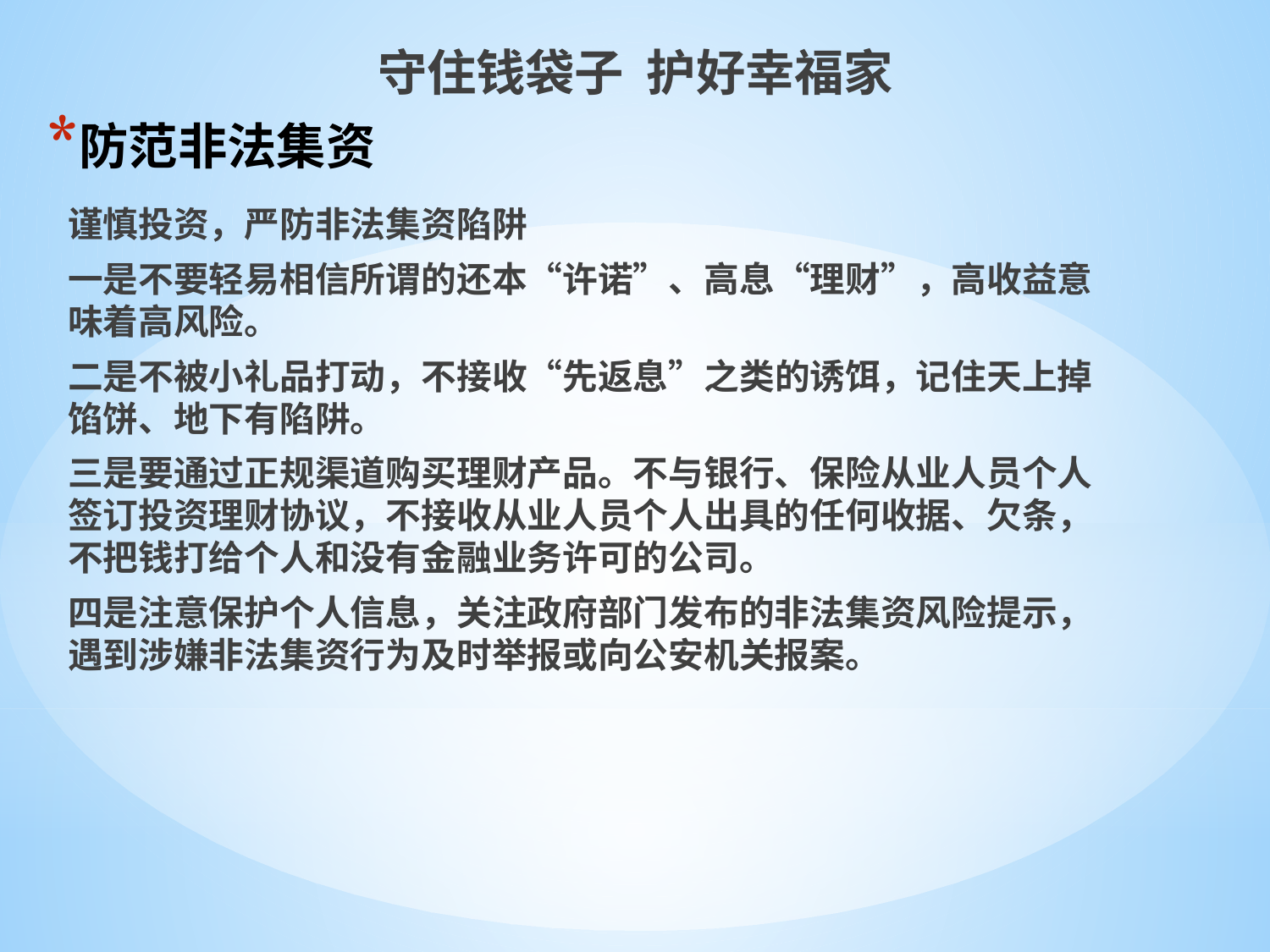

守住钱袋子  护好幸福家
# 防范非法集资
谨慎投资，严防非法集资陷阱
一是不要轻易相信所谓的还本“许诺”、高息“理财”，高收益意味着高风险。
二是不被小礼品打动，不接收“先返息”之类的诱饵，记住天上掉馅饼、地下有陷阱。
三是要通过正规渠道购买理财产品。不与银行、保险从业人员个人签订投资理财协议，不接收从业人员个人出具的任何收据、欠条，不把钱打给个人和没有金融业务许可的公司。
四是注意保护个人信息，关注政府部门发布的非法集资风险提示，遇到涉嫌非法集资行为及时举报或向公安机关报案。